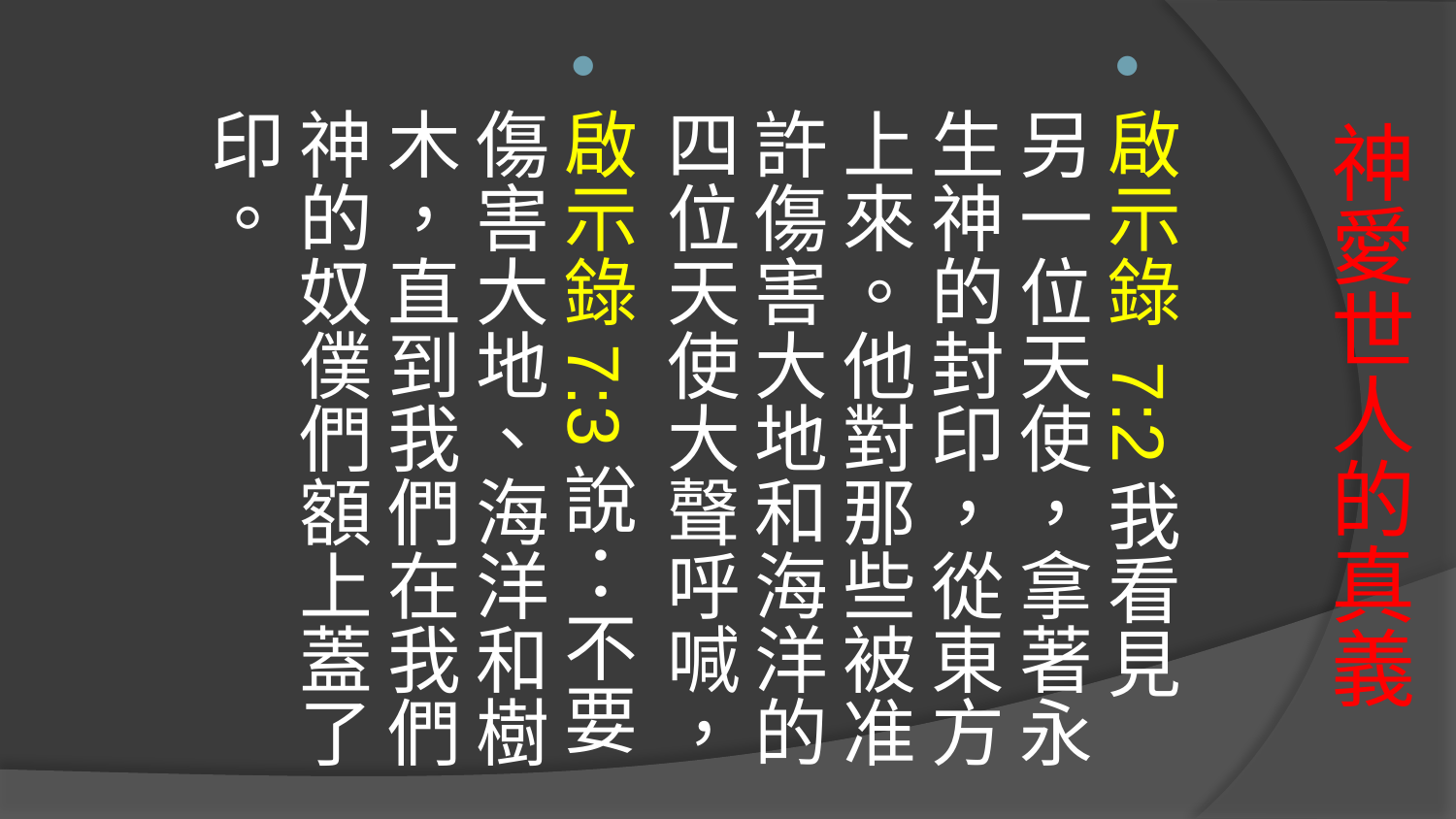

啟示錄 7:2我看見另一位天使，拿著永生神的封印，從東方上來。他對那些被准許傷害大地和海洋的四位天使大聲呼喊，
啟示錄7:3說：不要傷害大地、海洋和樹木，直到我們在我們神的奴僕們額上蓋了印。

# 神愛世人的真義